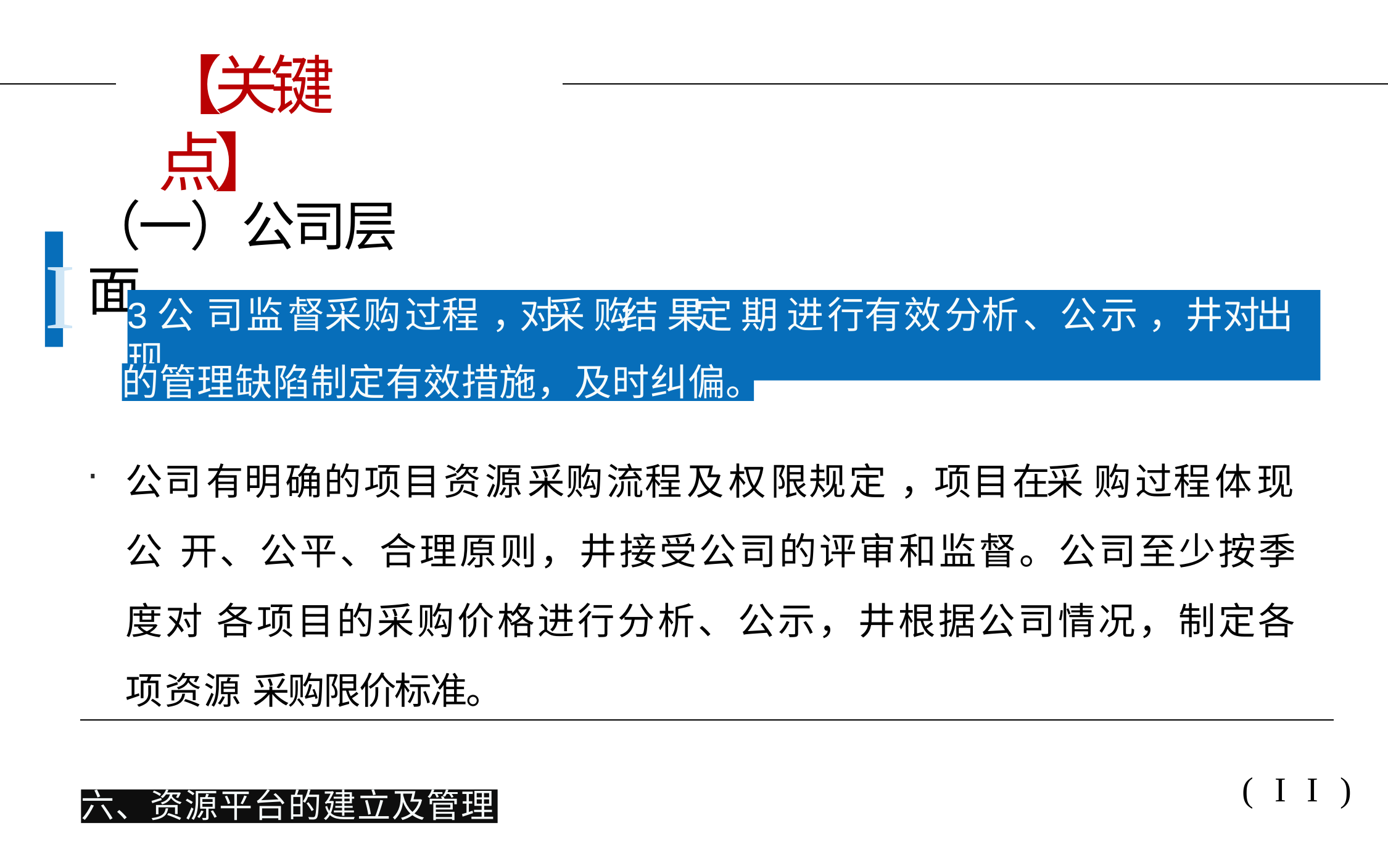

# 【关键点】

（一）公司层面
I
3公 司监督采购过程 ，对采 购结 果定 期 进行有效分析、公示，井对出 现
的管理缺陷制定有效措施，及时纠偏。
公司有明确的项目资源采购流程及权限规定 ，项目在采 购过程体现公 开、公平、合理原则，井接受公司的评审和监督。公司至少按季度对 各项目的采购价格进行分析、公示，井根据公司情况，制定各项资源 采购限价标准。

(II)
六、资源平台的建立及管理